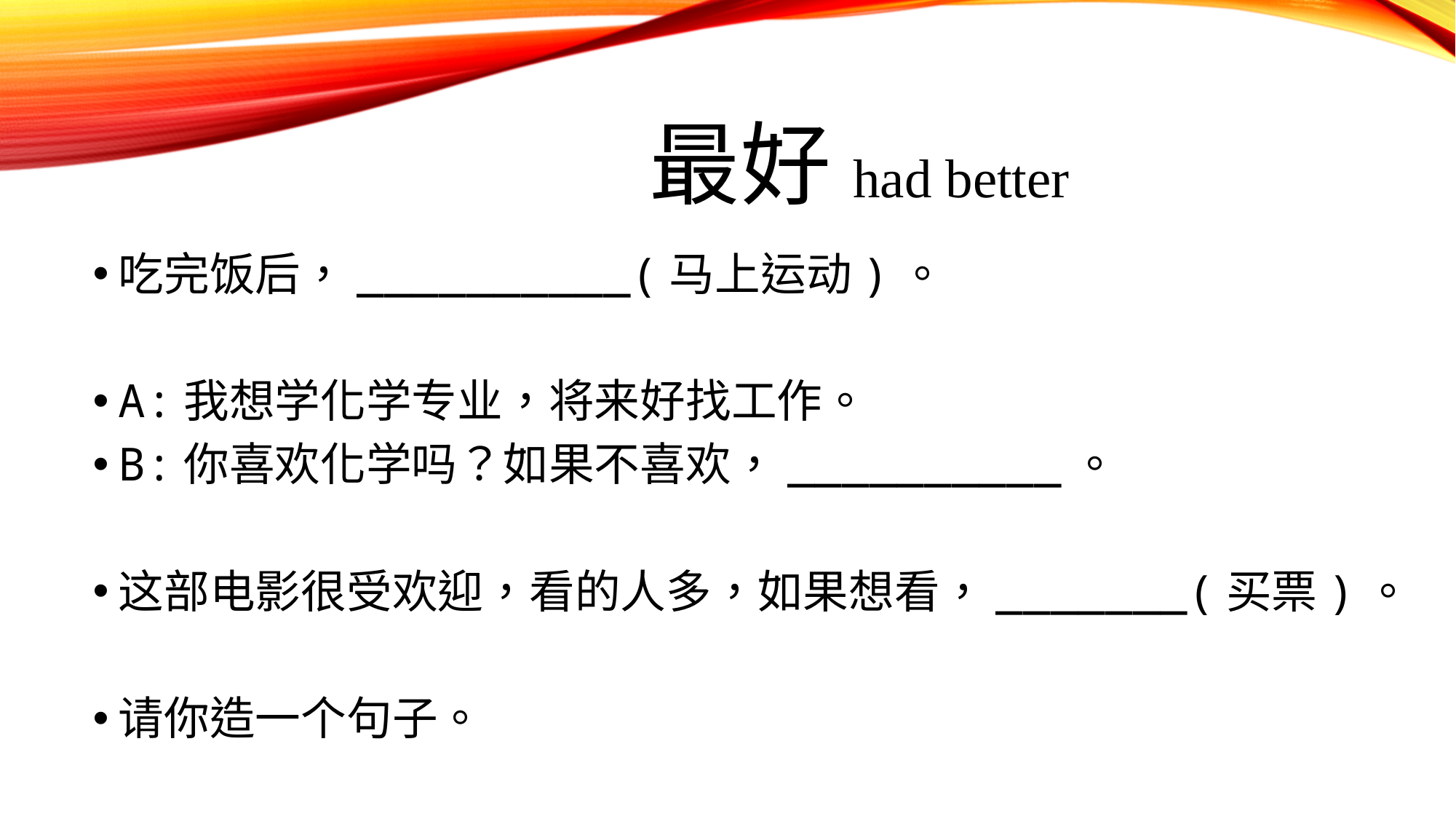

# 最好had better
吃完饭后，__________(马上运动)。

A:我想学化学专业，将来好找工作。
B:你喜欢化学吗？如果不喜欢，__________。

这部电影很受欢迎，看的人多，如果想看，_______(买票)。

请你造一个句子。